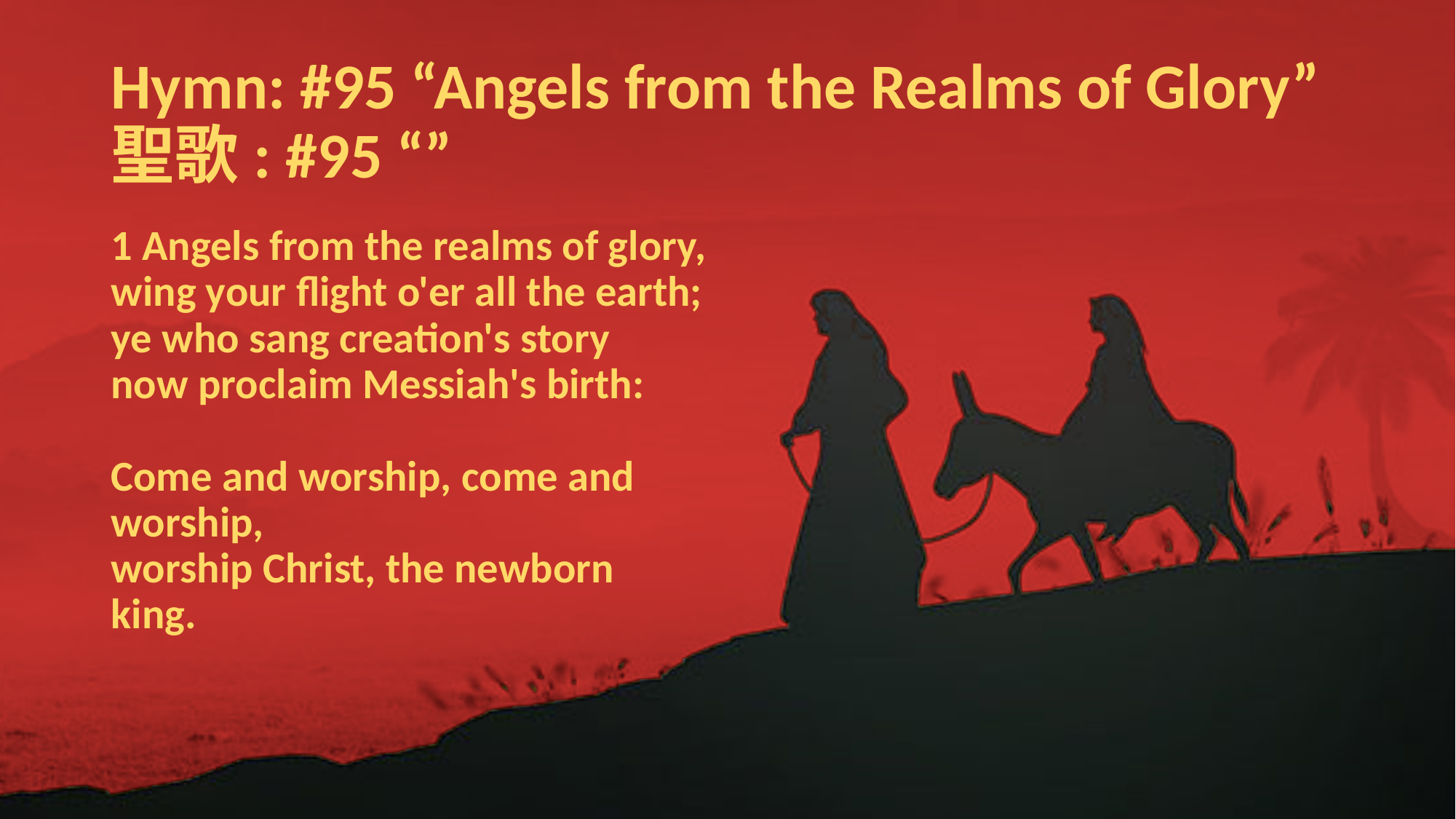

# Hymn: #95 “Angels from the Realms of Glory” 聖歌: #95 “”
1 Angels from the realms of glory,
wing your flight o'er all the earth;
ye who sang creation's story
now proclaim Messiah's birth:
Come and worship, come and worship,
worship Christ, the newborn king.